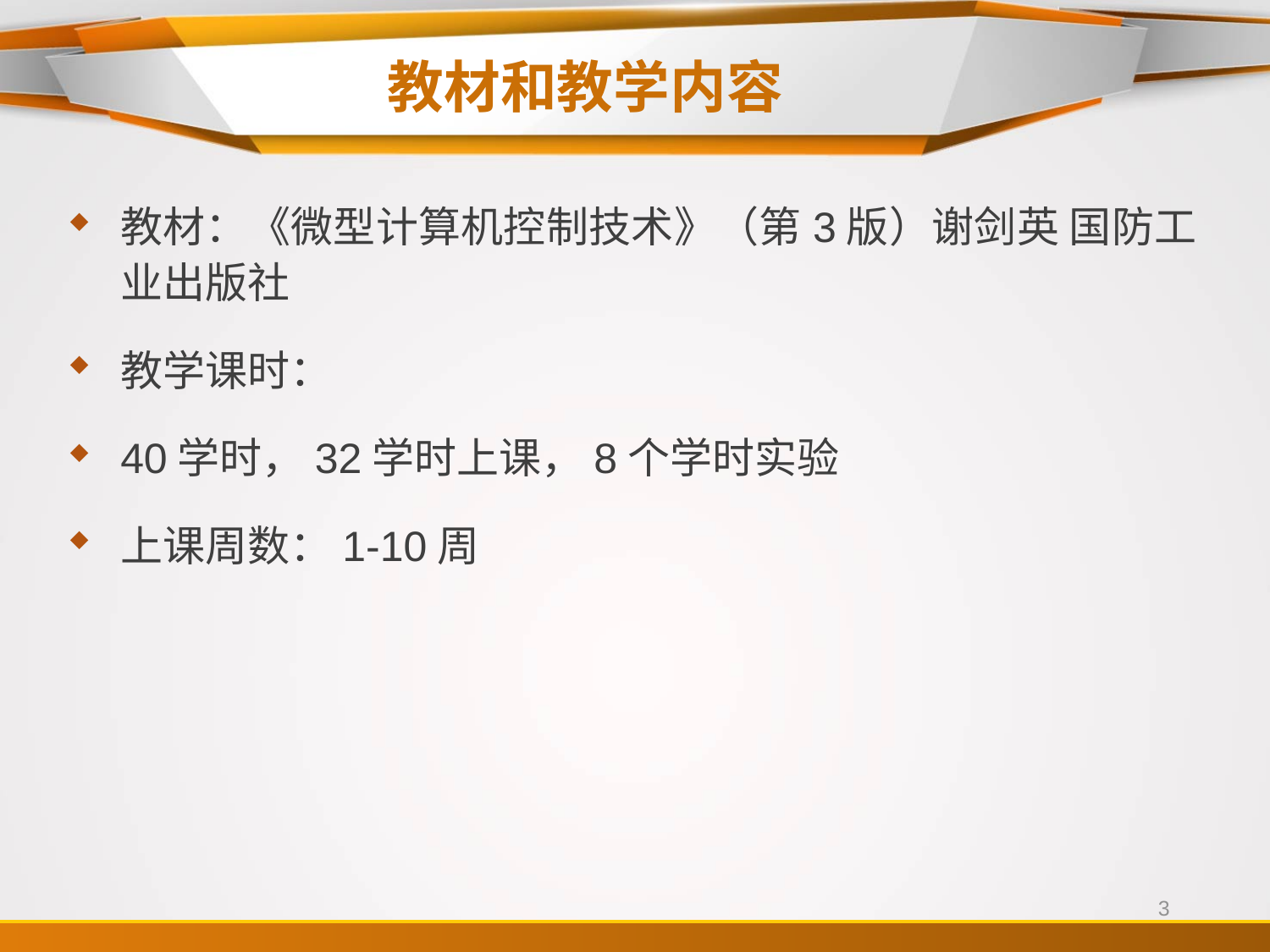

# 教材和教学内容
教材：《微型计算机控制技术》（第3版）谢剑英 国防工业出版社
教学课时：
40学时，32学时上课，8个学时实验
上课周数：1-10周

3